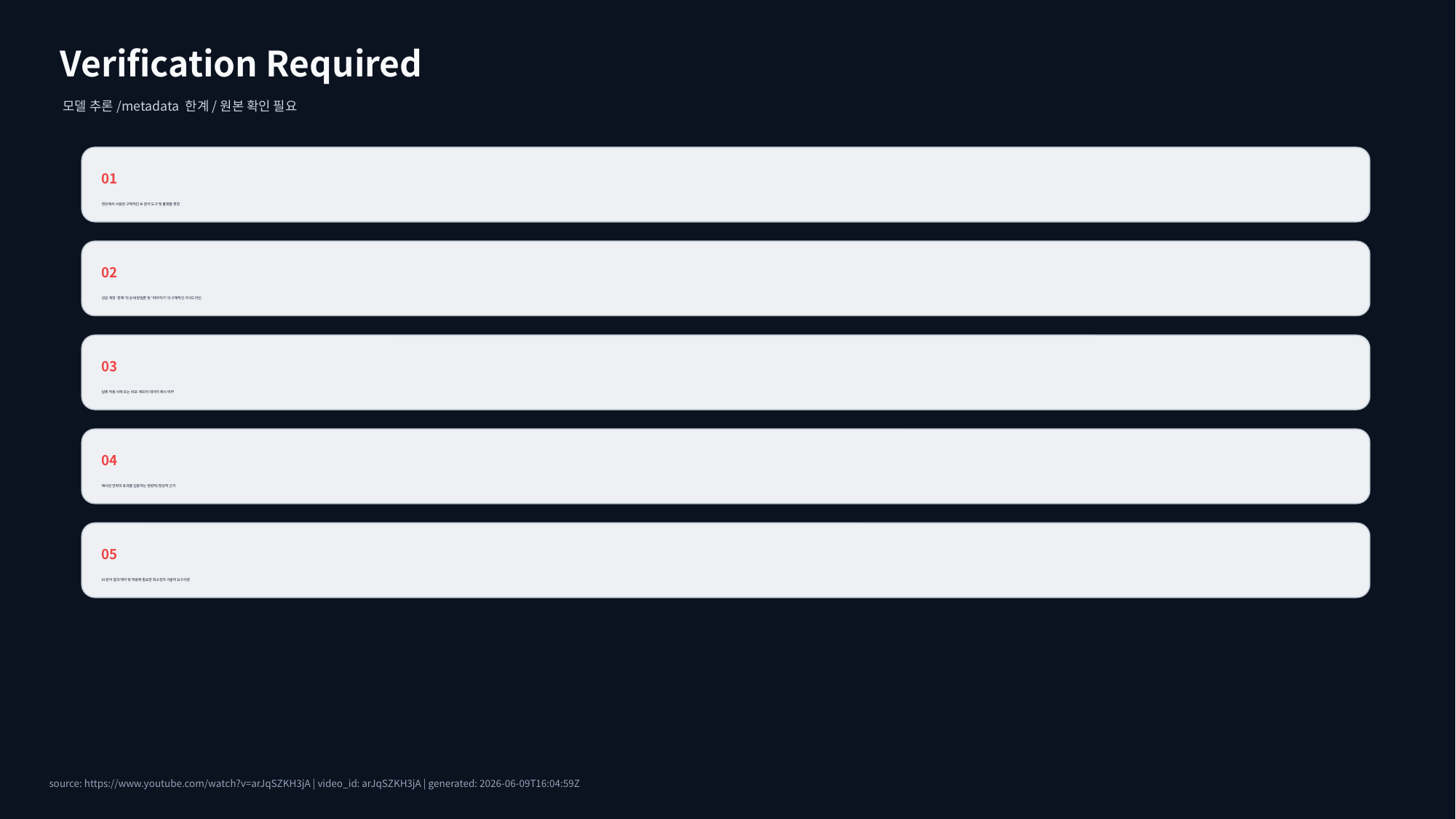

Verification Required
모델 추론/metadata 한계/원본 확인 필요

01
영상에서 사용된 구체적인 AI 분석 도구 및 플랫폼 명칭

02
성공 계정 '분해'의 상세 방법론 및 '따라하기'의 구체적인 가이드라인

03
실제 적용 사례 또는 비포-애프터 데이터 제시 여부

04
제시된 전략의 효과를 입증하는 정량적/정성적 근거

05
AI 분석 결과 해석 및 적용에 필요한 최소한의 기술적 요구사항
source: https://www.youtube.com/watch?v=arJqSZKH3jA | video_id: arJqSZKH3jA | generated: 2026-06-09T16:04:59Z